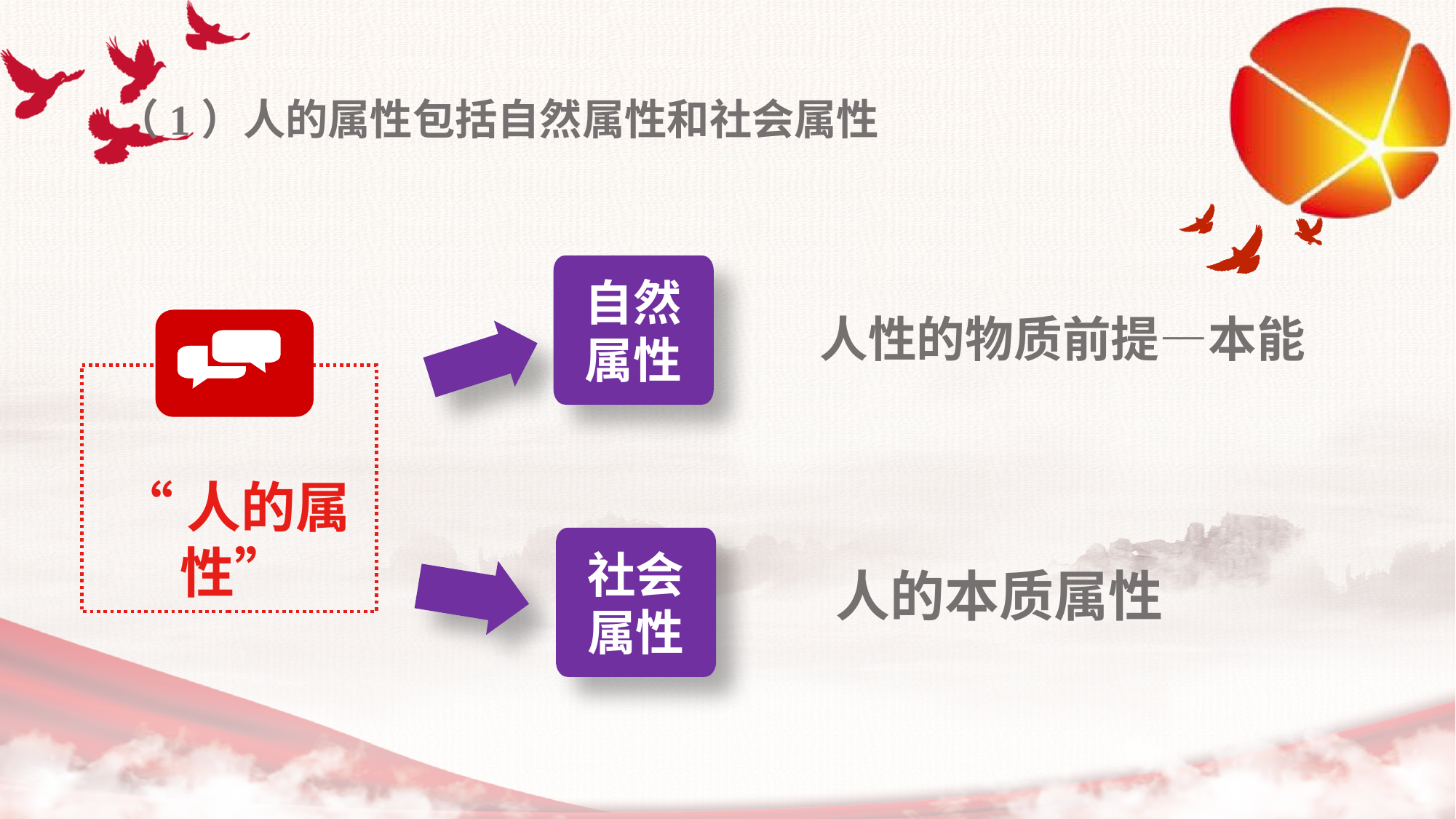

（1）人的属性包括自然属性和社会属性
自然属性
人性的物质前提—本能

“人的属性”
社会属性
人的本质属性